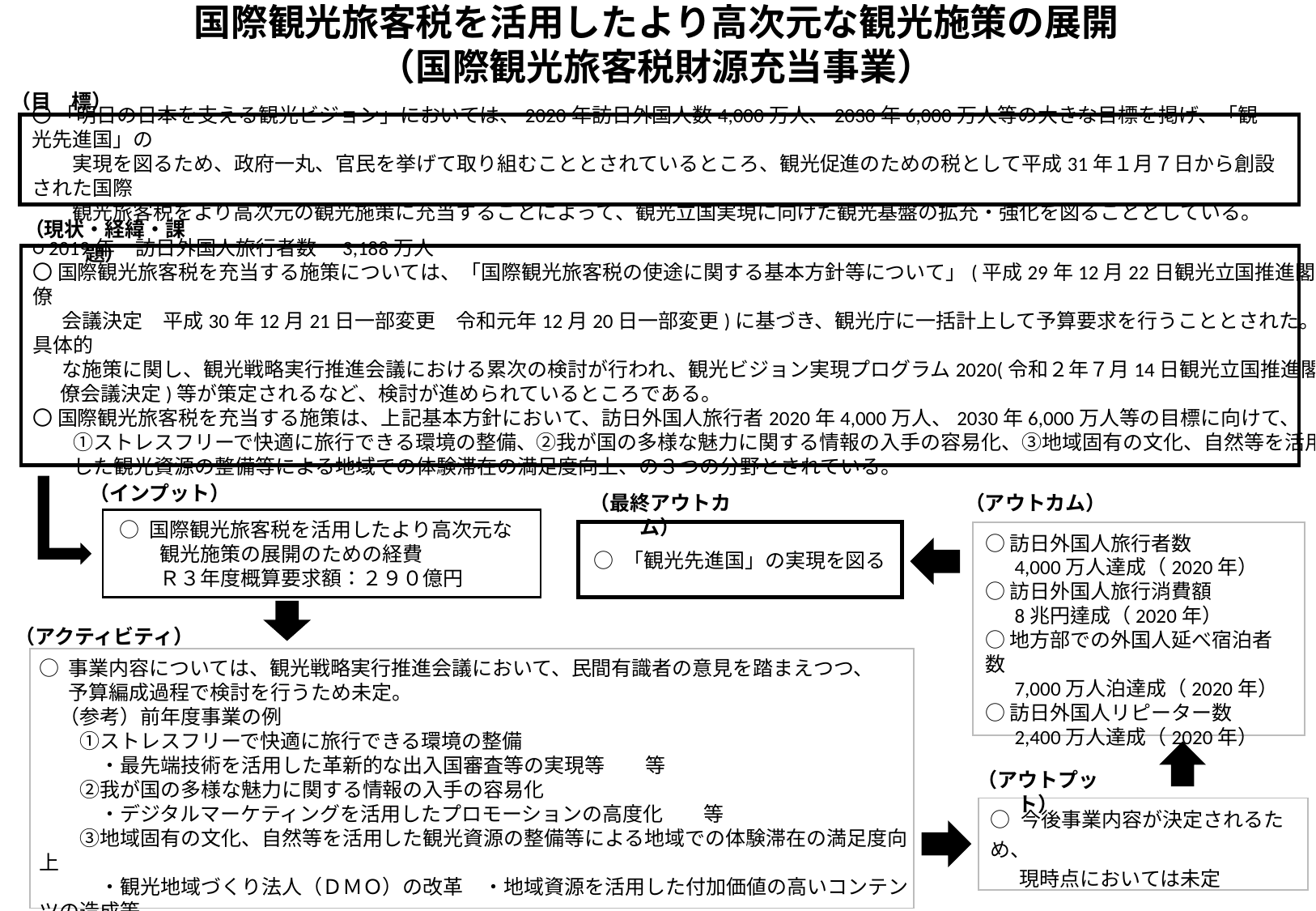

国際観光旅客税を活用したより高次元な観光施策の展開
（国際観光旅客税財源充当事業）
（目　標）
〇 「明日の日本を支える観光ビジョン」においては、2020年訪日外国人数4,000万人、2030年6,000万人等の大きな目標を掲げ、「観光先進国」の
　　実現を図るため、政府一丸、官民を挙げて取り組むこととされているところ、観光促進のための税として平成31年１月７日から創設された国際
　　観光旅客税をより高次元の観光施策に充当することによって、観光立国実現に向けた観光基盤の拡充・強化を図ることとしている。

（現状・経緯・課題）
○ 2019年　訪日外国人旅行者数　3,188万人
〇 国際観光旅客税を充当する施策については、「国際観光旅客税の使途に関する基本方針等について」(平成29年12月22日観光立国推進閣僚
　  会議決定　平成30年12月21日一部変更　令和元年12月20日一部変更)に基づき、観光庁に一括計上して予算要求を行うこととされた。具体的
　  な施策に関し、観光戦略実行推進会議における累次の検討が行われ、観光ビジョン実現プログラム2020(令和２年７月14日観光立国推進閣
     僚会議決定)等が策定されるなど、検討が進められているところである。
〇 国際観光旅客税を充当する施策は、上記基本方針において、訪日外国人旅行者2020年4,000万人、2030年6,000万人等の目標に向けて、
　　①ストレスフリーで快適に旅行できる環境の整備、②我が国の多様な魅力に関する情報の入手の容易化、③地域固有の文化、自然等を活用
　　した観光資源の整備等による地域での体験滞在の満足度向上、の３つの分野とされている。

（インプット）
（最終アウトカム）
（アウトカム）

 ○ 国際観光旅客税を活用したより高次元な
　　 観光施策の展開のための経費
　　 Ｒ３年度概算要求額：２９０億円
○ 「観光先進国」の実現を図る
|  |
| --- |
○訪日外国人旅行者数
　 4,000万人達成（2020年）
○訪日外国人旅行消費額
　 8兆円達成（2020年）
○地方部での外国人延べ宿泊者数
　 7,000万人泊達成（2020年）
○訪日外国人リピーター数
　 2,400万人達成（2020年）

（アクティビティ）
|  |
| --- |
○ 事業内容については、観光戦略実行推進会議において、民間有識者の意見を踏まえつつ、
　  予算編成過程で検討を行うため未定。
　（参考）前年度事業の例
　　①ストレスフリーで快適に旅行できる環境の整備
　　　・最先端技術を活用した革新的な出入国審査等の実現等　　等
　　②我が国の多様な魅力に関する情報の入手の容易化
　　　・デジタルマーケティングを活用したプロモーションの高度化　　等
　　③地域固有の文化、自然等を活用した観光資源の整備等による地域での体験滞在の満足度向上
　　　・観光地域づくり法人（ＤＭＯ）の改革　・地域資源を活用した付加価値の高いコンテンツの造成等
　　　・文化財や国立公園等に関する多言語解説の整備　　等

（アウトプット）
| ○ 今後事業内容が決定されるため、 　 現時点においては未定 |
| --- |